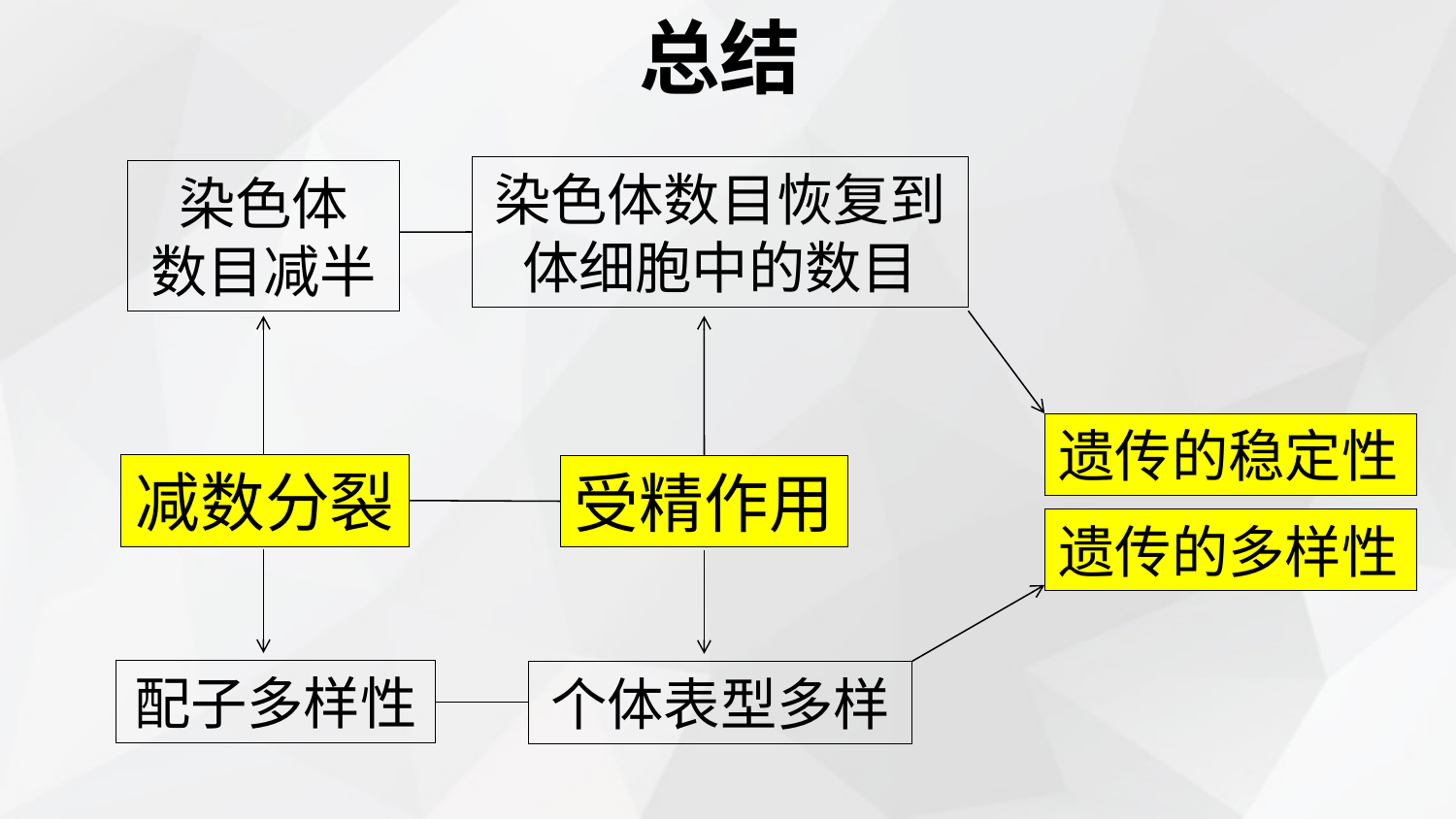

总结
染色体数目恢复到体细胞中的数目
染色体
数目减半
遗传的稳定性
减数分裂
受精作用
遗传的多样性
配子多样性
个体表型多样